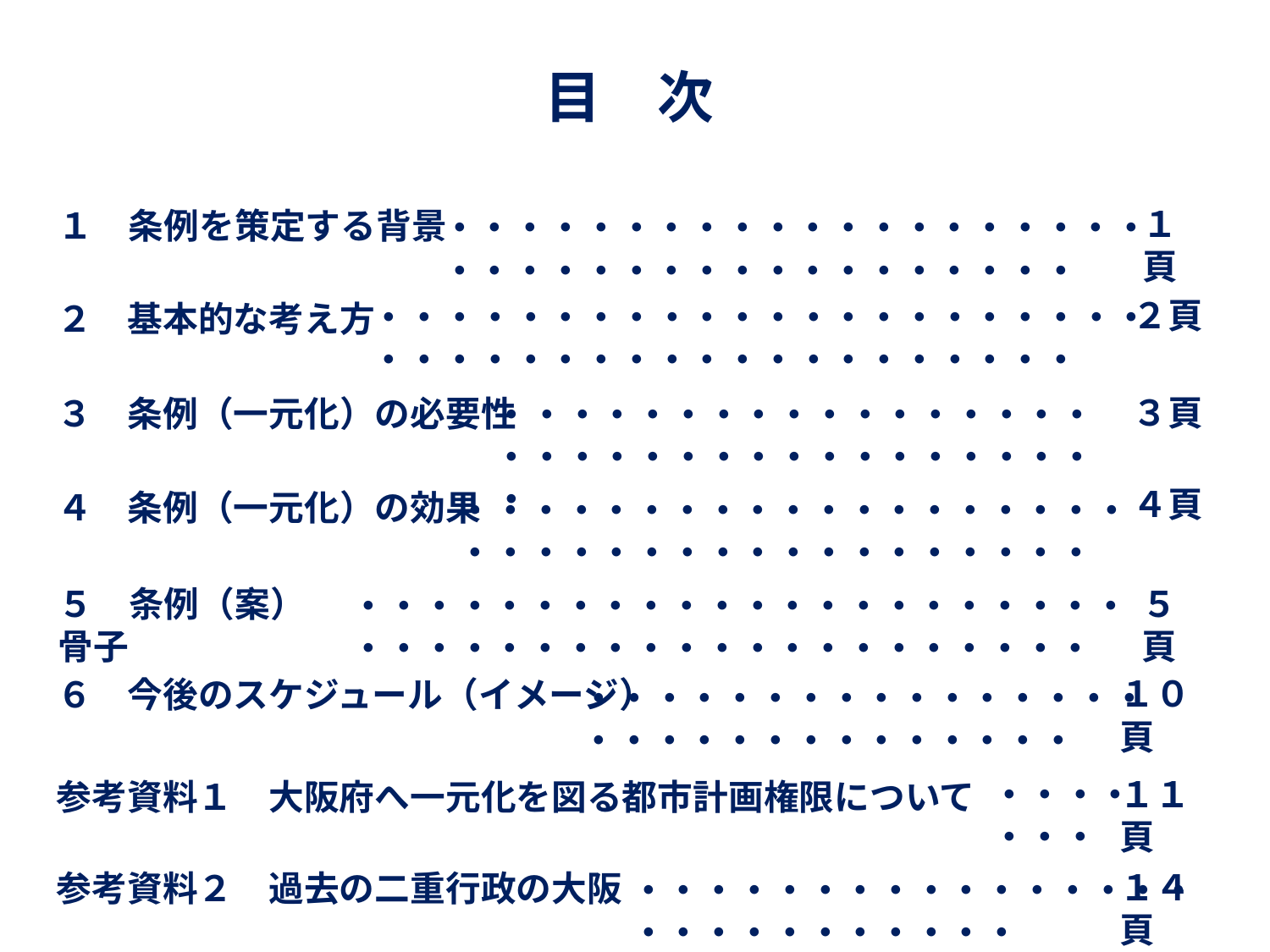

目　次
１頁
１　条例を策定する背景
・・・・・・・・・・・・・・・・・・・・・・・・・・・・・・・・・・・・・・
　２頁
・・・・・・・・・・・・・・・・・・・・・・・・・・・・・・・・・・・・・・・・・・
２　基本的な考え方
　３頁
３　条例（一元化）の必要性
・・・・・・・・・・・・・・・・・・・・・・・・・・・・・・・・・・・
　４頁
４　条例（一元化）の効果
・・・・・・・・・・・・・・・・・・・・・・・・・・・・・・・・・・・・・
５　条例（案）骨子
５頁
・・・・・・・・・・・・・・・・・・・・・・・・・・・・・・・・・・・・・・・・・・・
１０頁
６　今後のスケジュール（イメージ）
・・・・・・・・・・・・・・・・・・・・・・・・・・・・・・
１１頁
・・・・・・・
参考資料１　大阪府へ一元化を図る都市計画権限について
１４頁
参考資料２　過去の二重行政の大阪
・・・・・・・・・・・・・・・・・・・・・・・・・・・